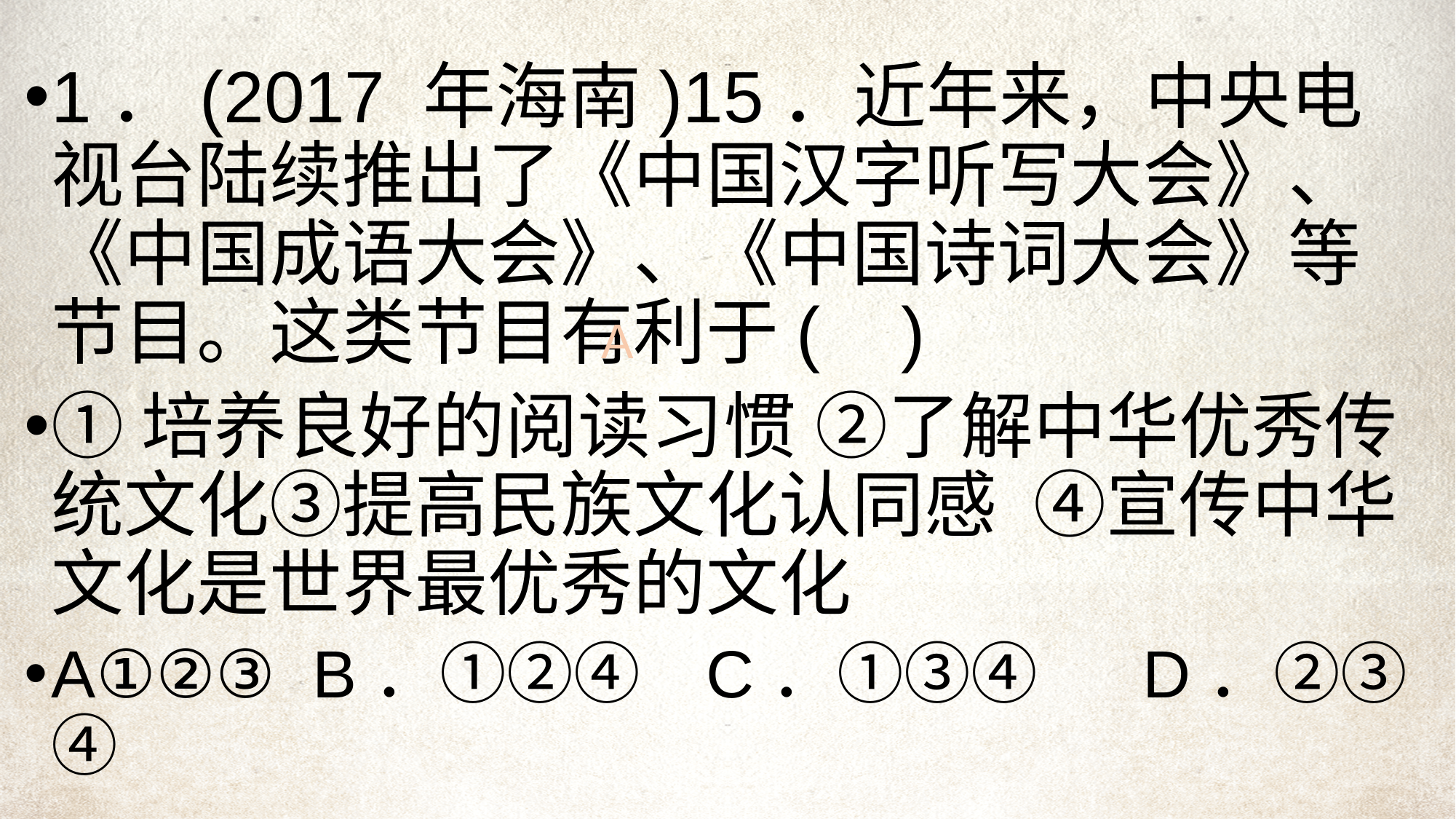

1．(2017 年海南)15．近年来，中央电视台陆续推出了《中国汉字听写大会》、《中国成语大会》、《中国诗词大会》等节目。这类节目有利于(    )
①培养良好的阅读习惯	②了解中华优秀传统文化③提高民族文化认同感	④宣传中华文化是世界最优秀的文化
A①②③  B．①②④	C．①③④	D．②③④

A